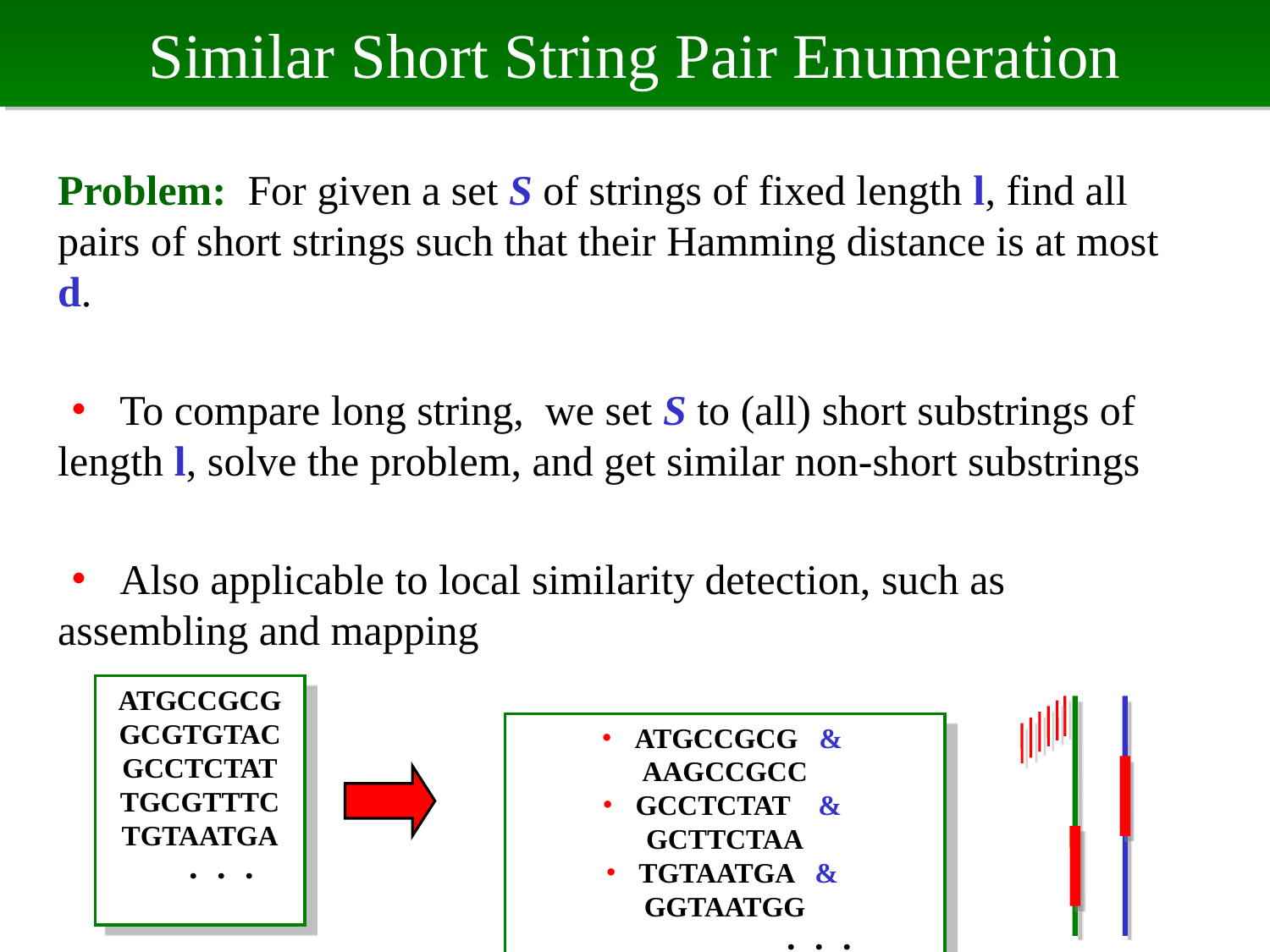

# Similar Short String Pair Enumeration
Problem:  For given a set S of strings of fixed length l, find all pairs of short strings such that their Hamming distance is at most d.

・ To compare long string,  we set S to (all) short substrings of length l, solve the problem, and get similar non-short substrings

・ Also applicable to local similarity detection, such as assembling and mapping
ATGCCGCG
GCGTGTAC
GCCTCTAT
TGCGTTTC
TGTAATGA
　　．．．

・ ATGCCGCG   &   AAGCCGCC
・ GCCTCTAT    &   GCTTCTAA
・ TGTAATGA   &   GGTAATGG
　　　　              ．．．